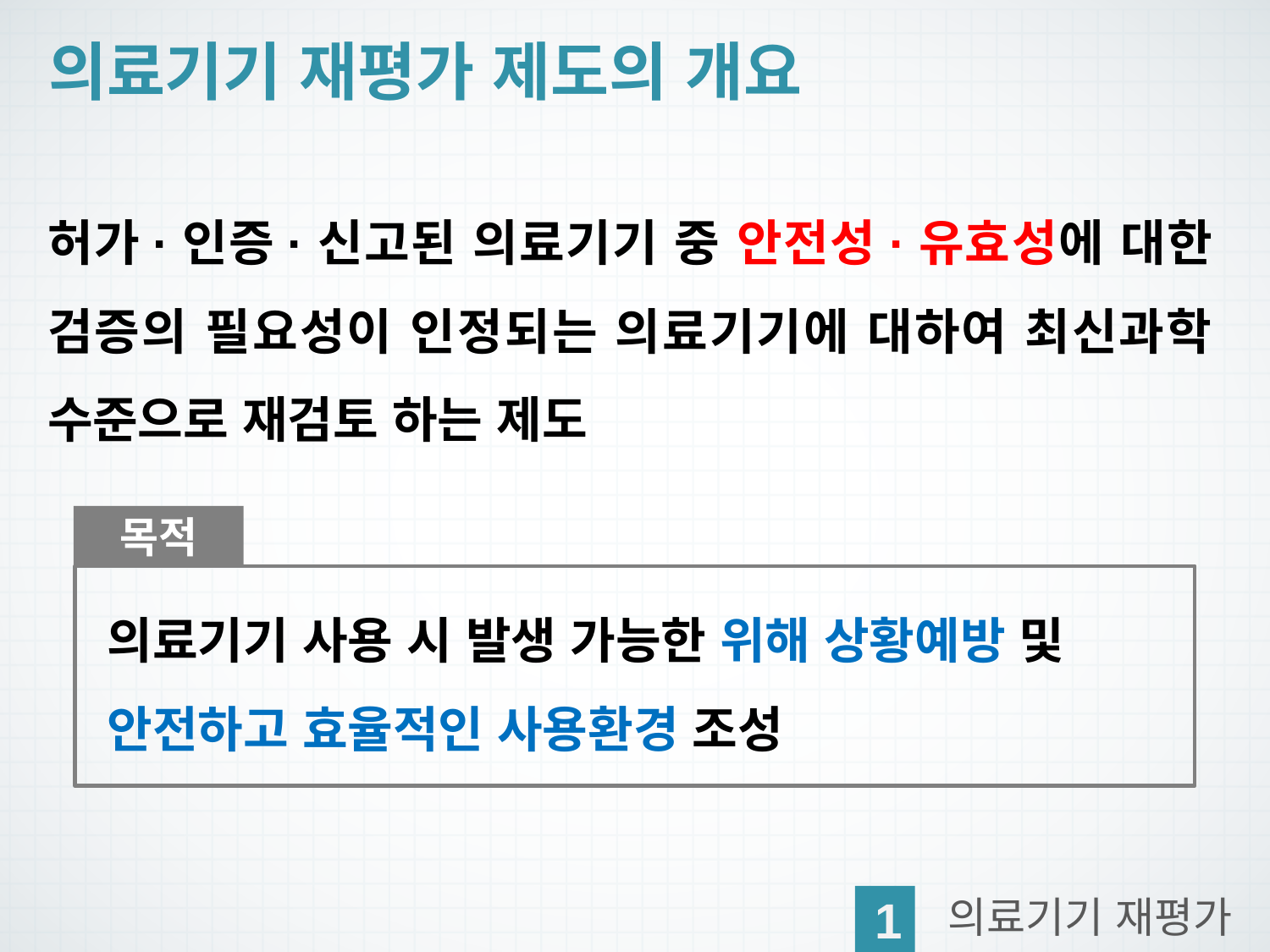

의료기기 재평가 제도의 개요
허가·인증·신고된 의료기기 중 안전성·유효성에 대한 검증의 필요성이 인정되는 의료기기에 대하여 최신과학 수준으로 재검토 하는 제도
목적

의료기기 사용 시 발생 가능한 위해 상황예방 및
안전하고 효율적인 사용환경 조성
1
의료기기 재평가